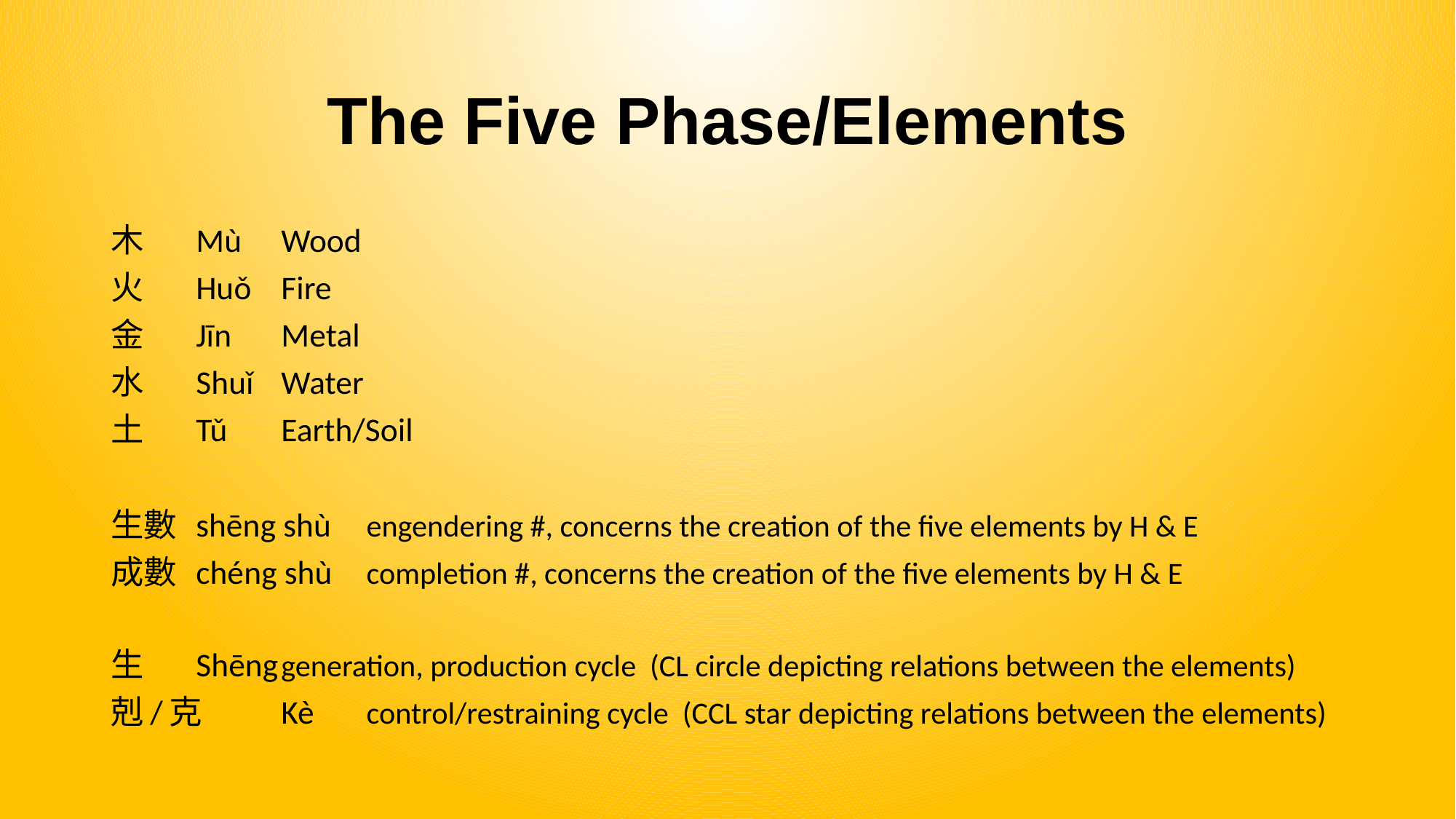

# The Five Phase/Elements
木		Mù		Wood
火		Huǒ		Fire
金		Jīn		Metal
水		Shuǐ		Water
土		Tǔ		Earth/Soil

生數		shēng shù	engendering #, concerns the creation of the five elements by H & E
成數		chéng shù	completion #, concerns the creation of the five elements by H & E

生		Shēng 	generation, production cycle  (CL circle depicting relations between the elements)
剋/克		Kè	control/restraining cycle  (CCL star depicting relations between the elements)